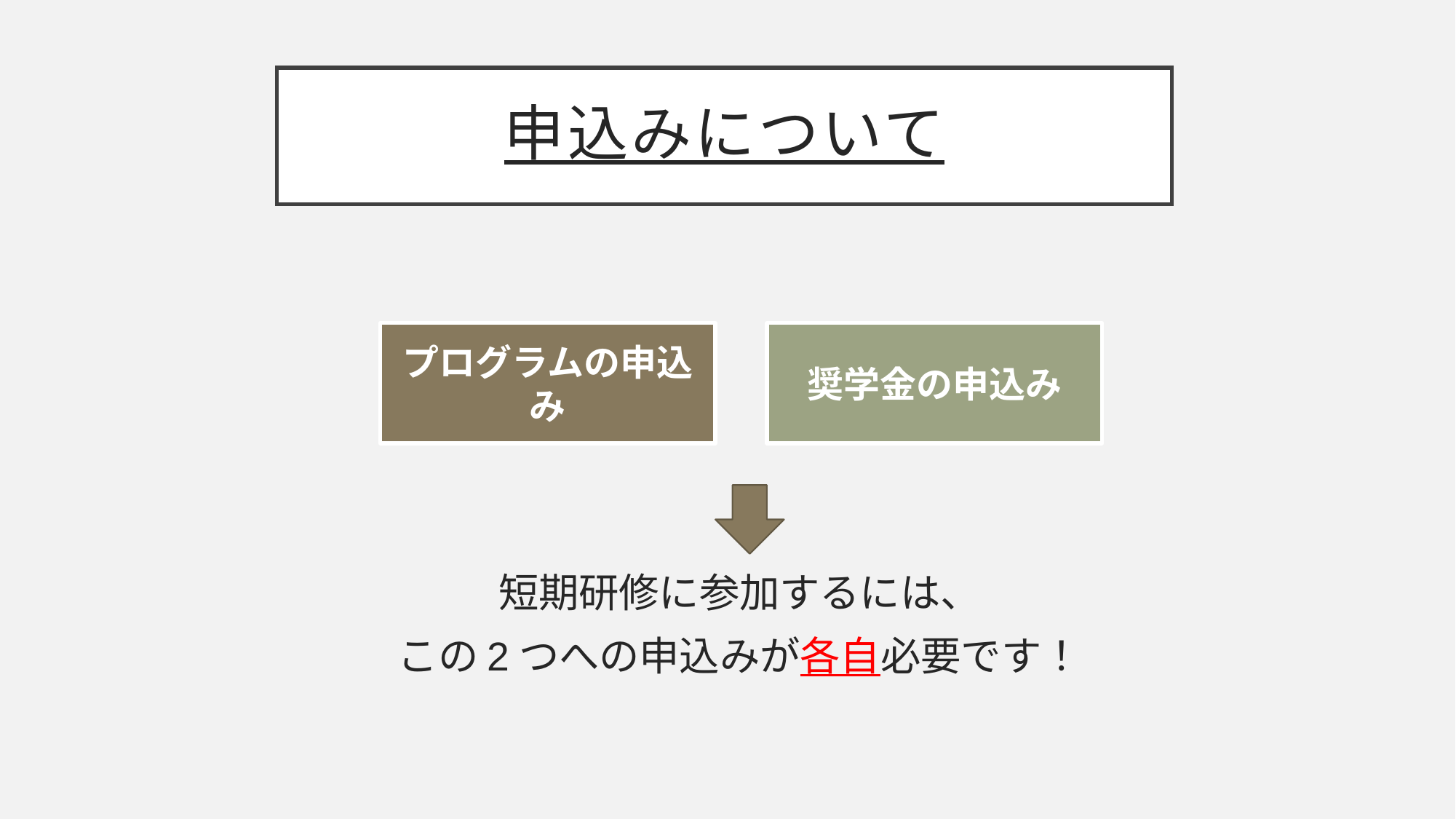

# 申込みについて
プログラムの申込み
奨学金の申込み

短期研修に参加するには、
この2つへの申込みが各自必要です！